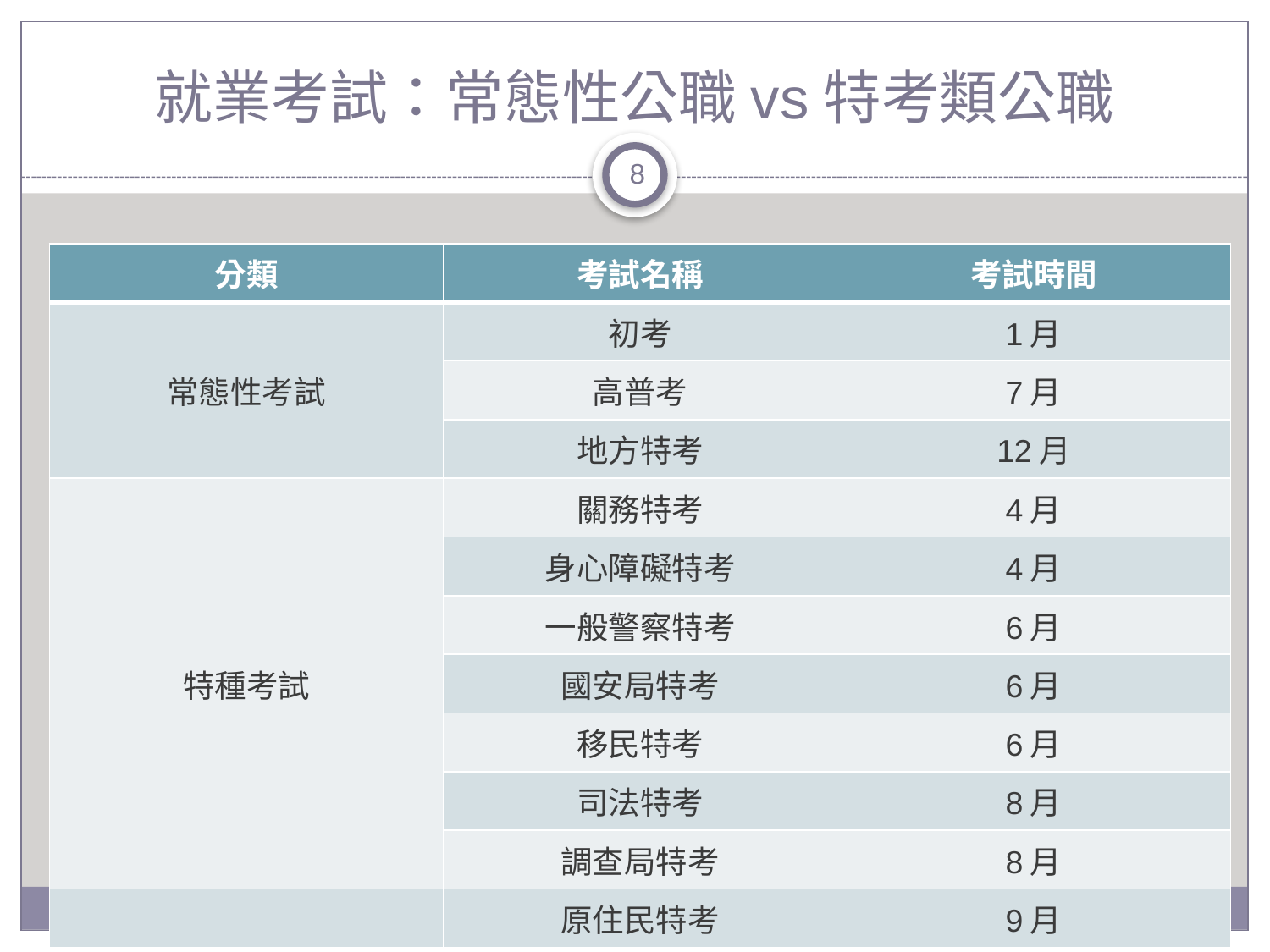

# 就業考試：常態性公職vs特考類公職
8
| 分類 | 考試名稱 | 考試時間 |
| --- | --- | --- |
| 常態性考試 | 初考 | 1月 |
|  | 高普考 | 7月 |
|  | 地方特考 | 12月 |
| 特種考試 | 關務特考 | 4月 |
|  | 身心障礙特考 | 4月 |
|  | 一般警察特考 | 6月 |
|  | 國安局特考 | 6月 |
|  | 移民特考 | 6月 |
|  | 司法特考 | 8月 |
|  | 調查局特考 | 8月 |
|  | 原住民特考 | 9月 |